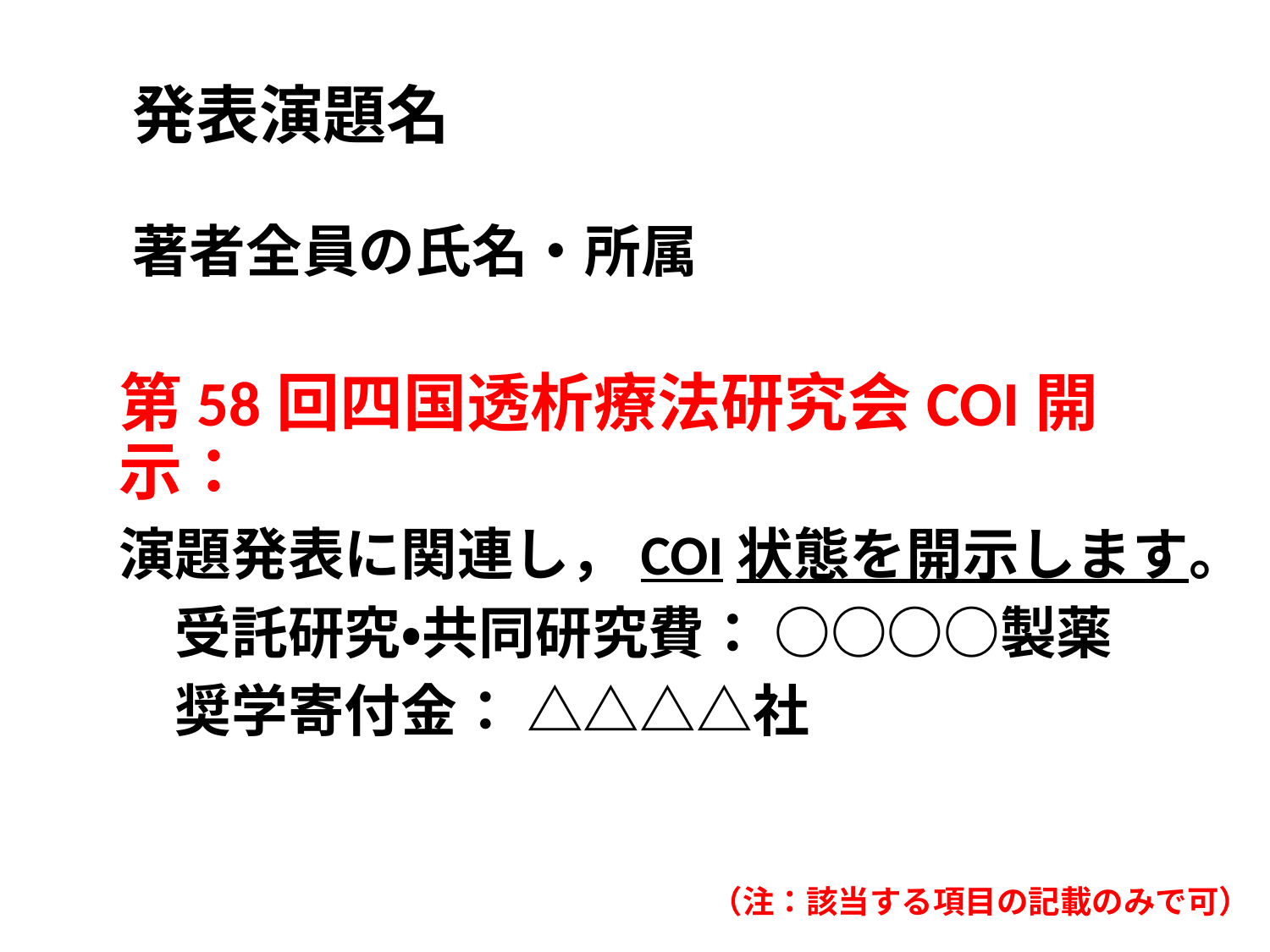

# 発表演題名
著者全員の氏名・所属
第58回四国透析療法研究会COI開示：
演題発表に関連し，COI状態を開示します。
　受託研究・共同研究費： ○○○○製薬
　奨学寄付金： △△△△社
（注：該当する項目の記載のみで可）